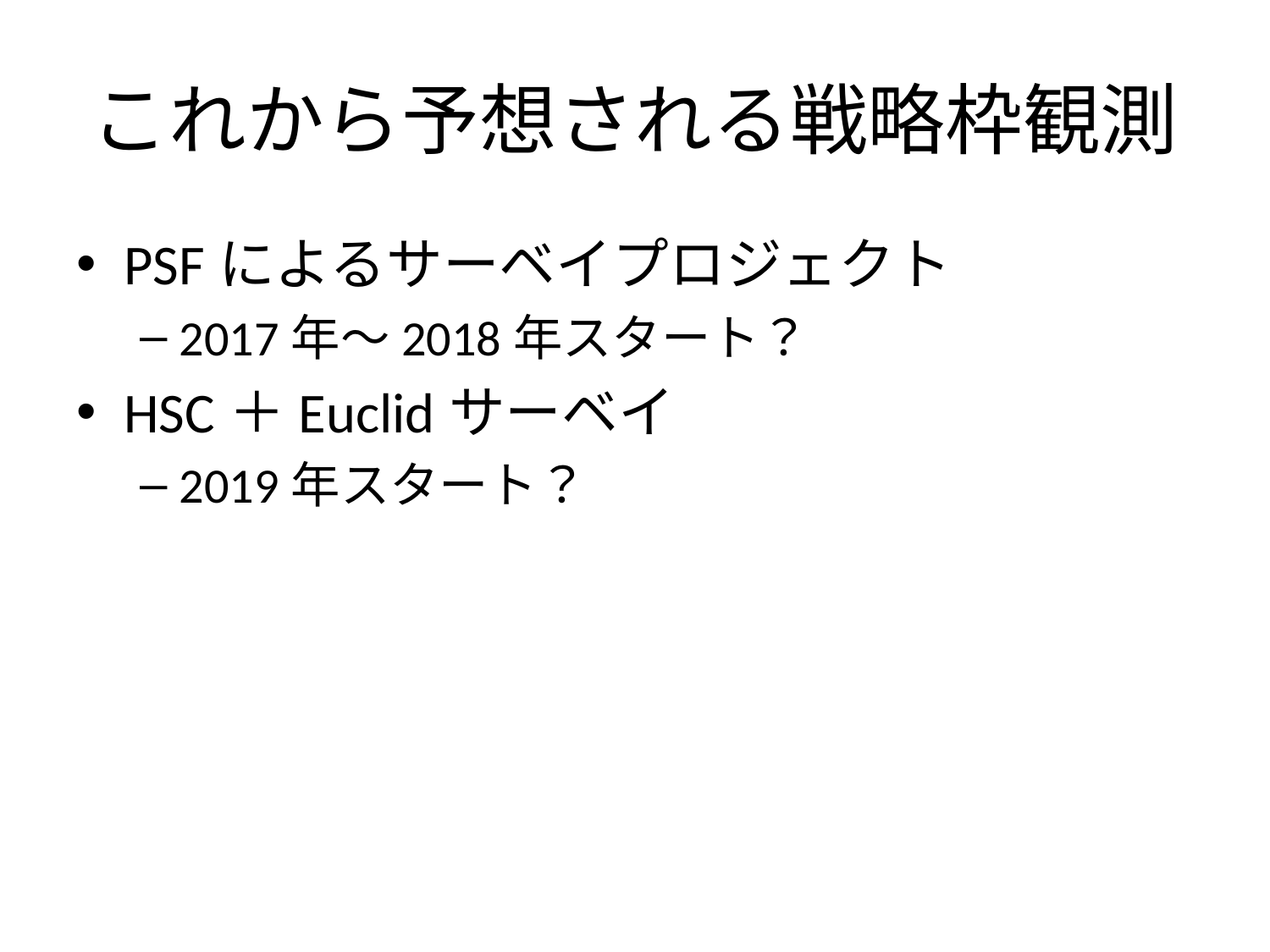

# これから予想される戦略枠観測
PSFによるサーベイプロジェクト
2017年～2018年スタート？
HSC＋Euclidサーベイ
2019年スタート？